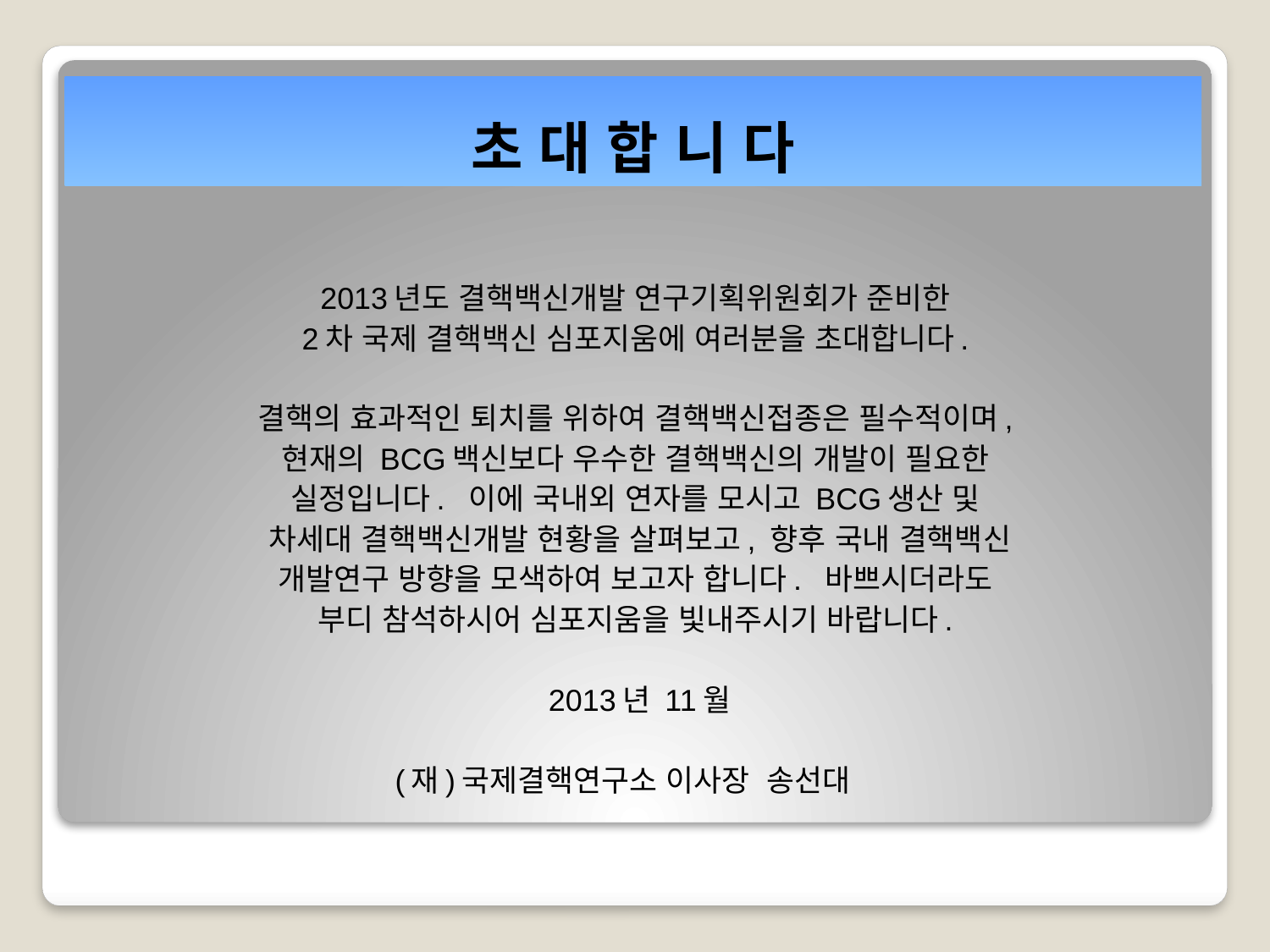

# 초 대 합 니 다

2013년도 결핵백신개발 연구기획위원회가 준비한
2차 국제 결핵백신 심포지움에 여러분을 초대합니다.

결핵의 효과적인 퇴치를 위하여 결핵백신접종은 필수적이며,
현재의 BCG백신보다 우수한 결핵백신의 개발이 필요한
실정입니다.  이에 국내외 연자를 모시고 BCG생산 및
차세대 결핵백신개발 현황을 살펴보고, 향후 국내 결핵백신
개발연구 방향을 모색하여 보고자 합니다.  바쁘시더라도
부디 참석하시어 심포지움을 빛내주시기 바랍니다.

2013년 11월

(재)국제결핵연구소 이사장  송선대